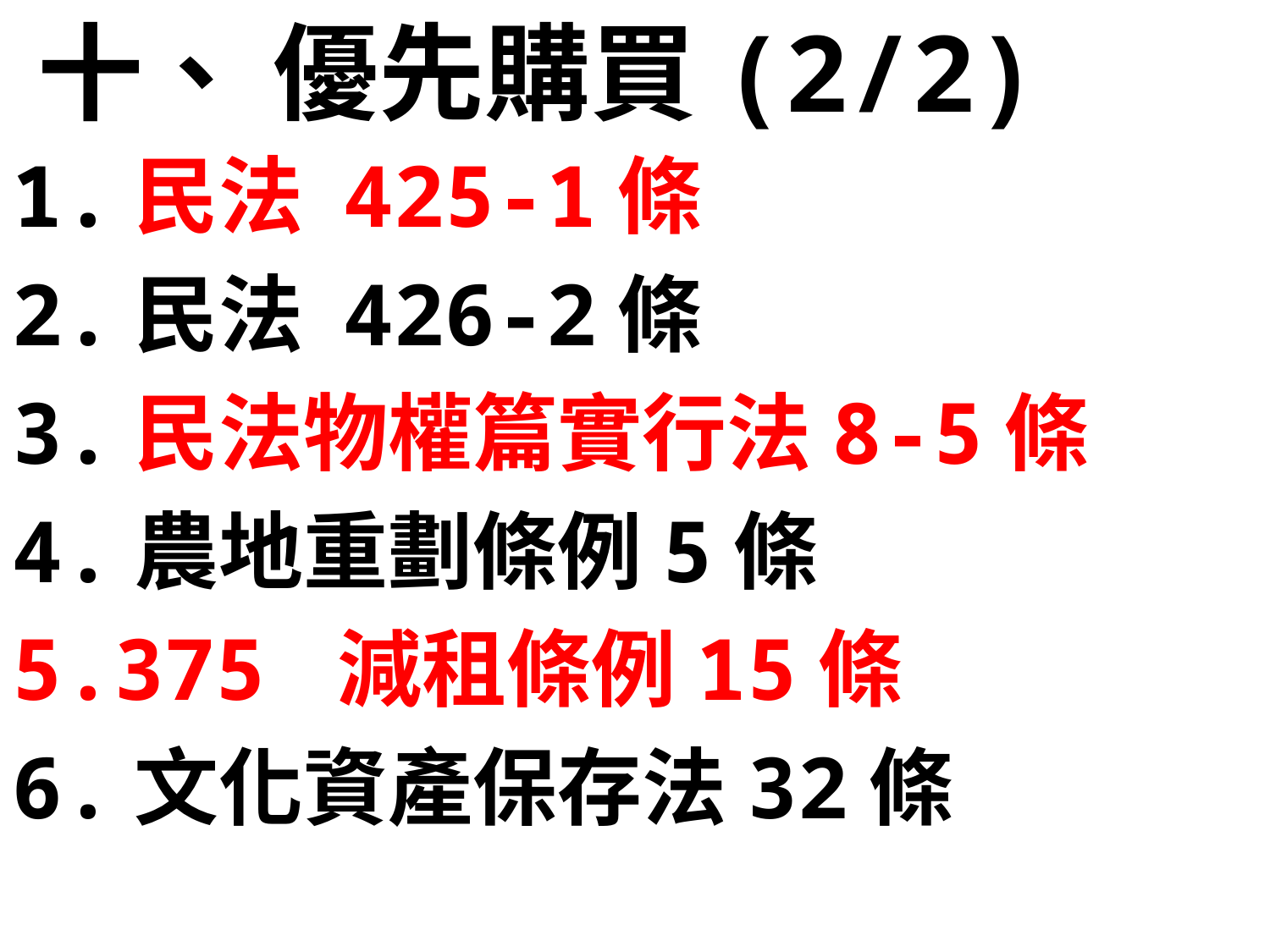

十、 優先購買(2/2)

1.民法 425-1條
2.民法 426-2條
3.民法物權篇實行法8-5條
4.農地重劃條例5條
5.375 減租條例15條
6.文化資產保存法32條